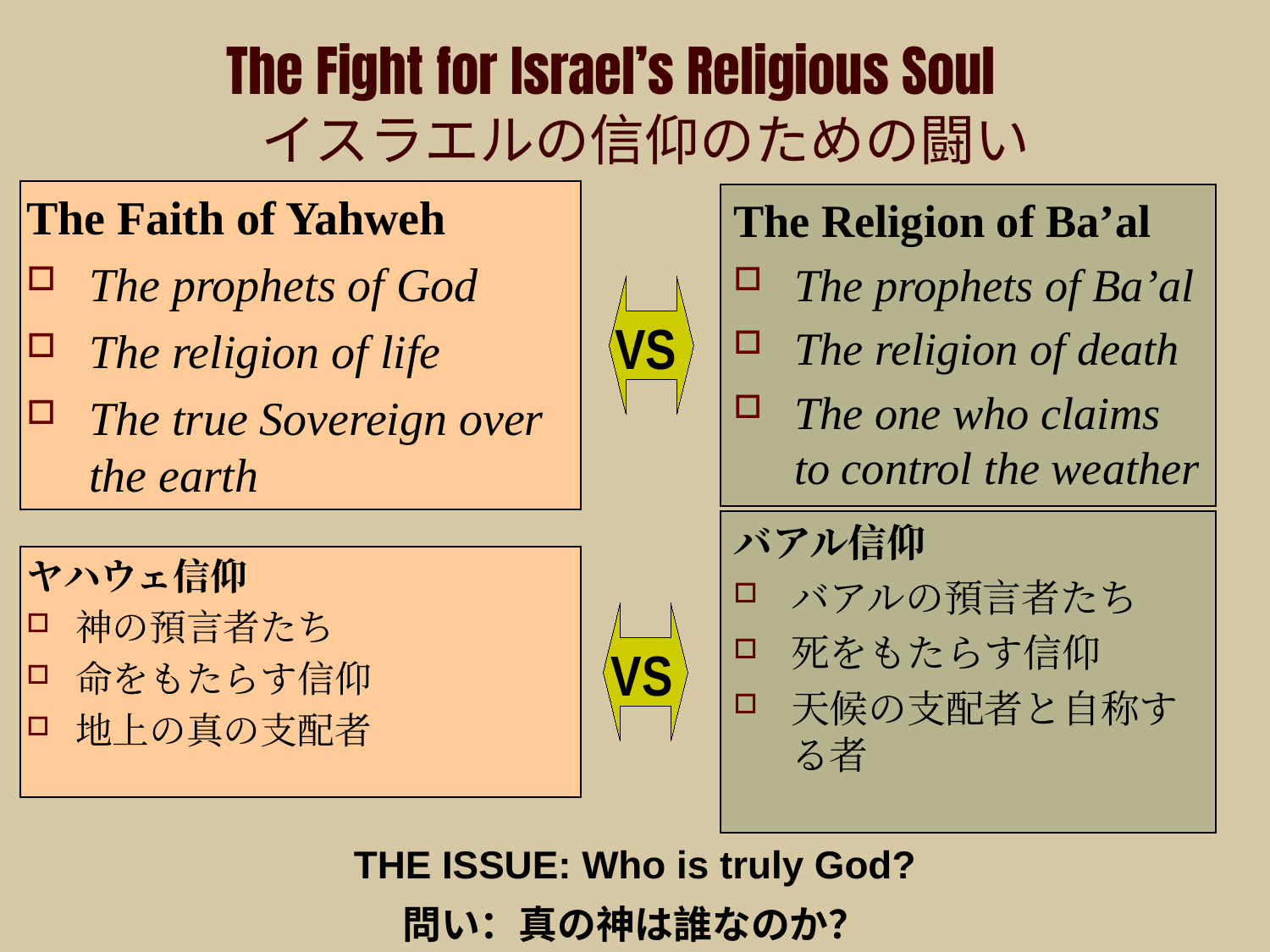

The Fight for Israel’s Religious Soul
イスラエルの信仰のための闘い
The Faith of Yahweh
The prophets of God
The religion of life
The true Sovereign over the earth

The Religion of Ba’al
The prophets of Ba’al
The religion of death
The one who claims to control the weather

VS

バアル信仰
バアルの預言者たち
死をもたらす信仰
天候の支配者と自称する者
ヤハウェ信仰
神の預言者たち
命をもたらす信仰
地上の真の支配者

VS
THE ISSUE: Who is truly God?
問い：真の神は誰なのか？